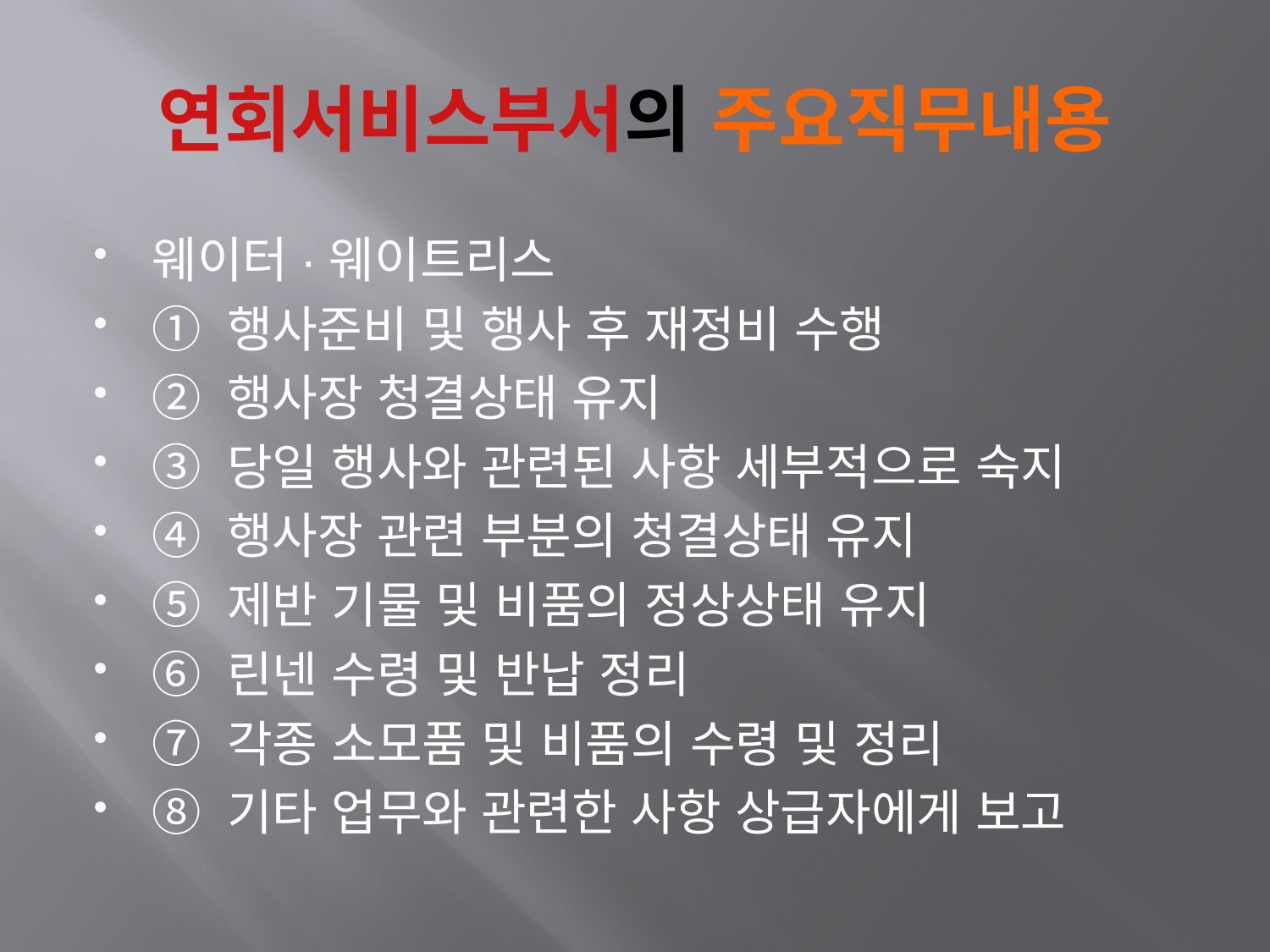

# 연회서비스부서의 주요직무내용
웨이터 ∙ 웨이트리스
① 행사준비 및 행사 후 재정비 수행
② 행사장 청결상태 유지
③ 당일 행사와 관련된 사항 세부적으로 숙지
④ 행사장 관련 부분의 청결상태 유지
⑤ 제반 기물 및 비품의 정상상태 유지
⑥ 린넨 수령 및 반납 정리
⑦ 각종 소모품 및 비품의 수령 및 정리
⑧ 기타 업무와 관련한 사항 상급자에게 보고